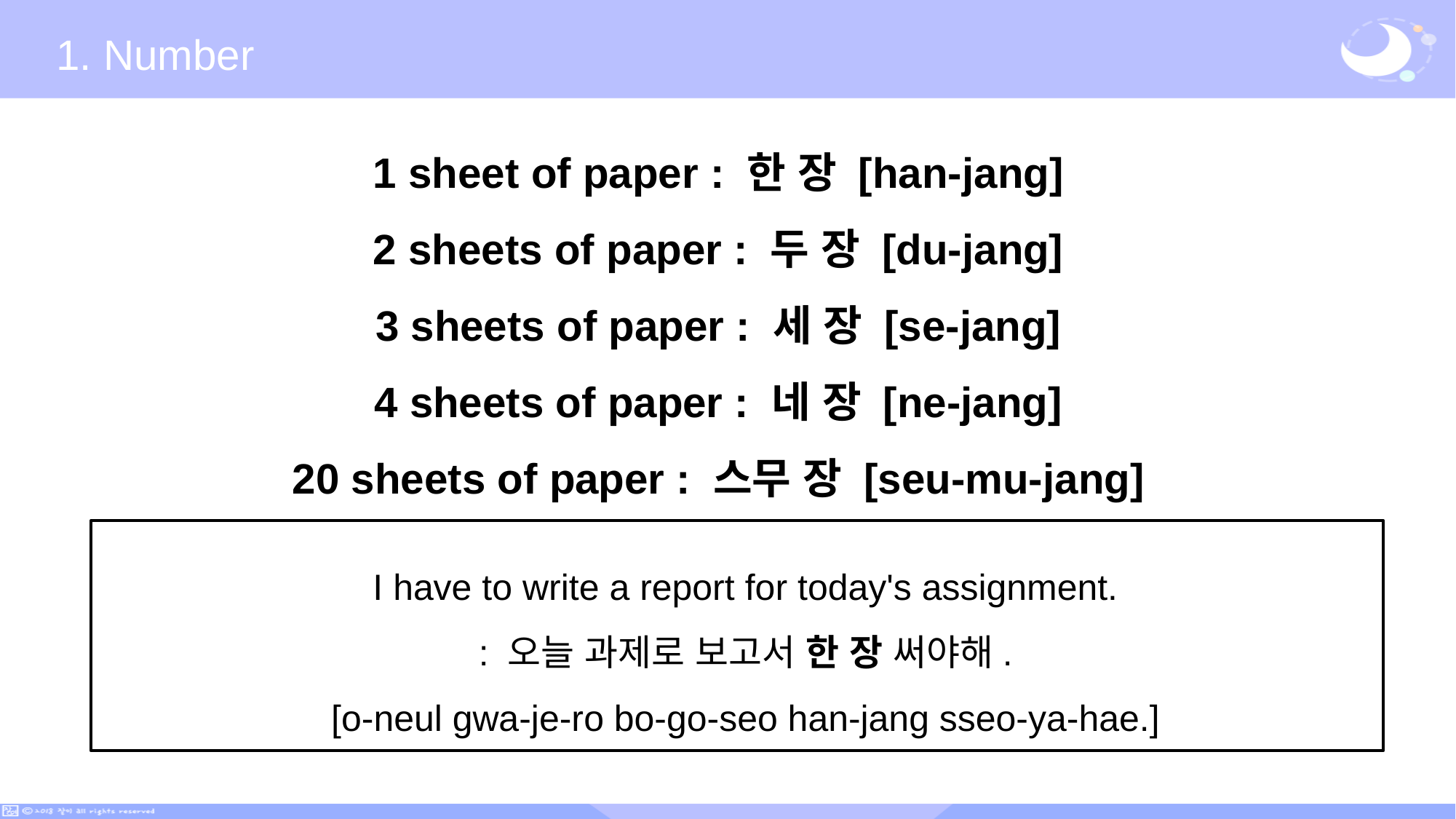

1. Number
1 sheet of paper : 한 장 [han-jang]
2 sheets of paper : 두 장 [du-jang]
3 sheets of paper : 세 장 [se-jang]
4 sheets of paper : 네 장 [ne-jang]
20 sheets of paper : 스무 장 [seu-mu-jang]

I have to write a report for today's assignment.
: 오늘 과제로 보고서 한 장 써야해.
[o-neul gwa-je-ro bo-go-seo han-jang sseo-ya-hae.]